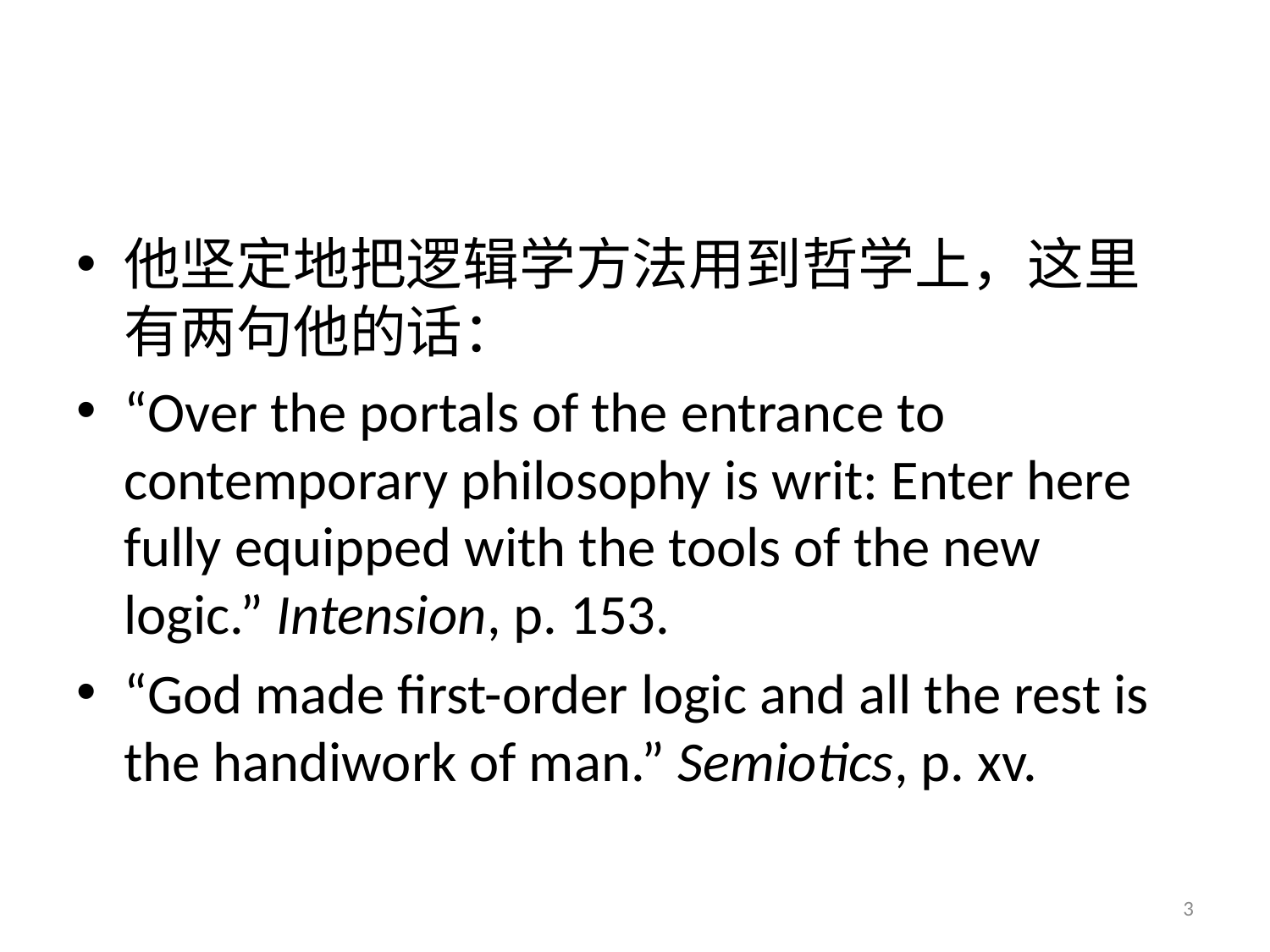

他坚定地把逻辑学方法用到哲学上，这里有两句他的话：
“Over the portals of the entrance to contemporary philosophy is writ: Enter here fully equipped with the tools of the new logic.” Intension, p. 153.
“God made first-order logic and all the rest is the handiwork of man.” Semiotics, p. xv.

3